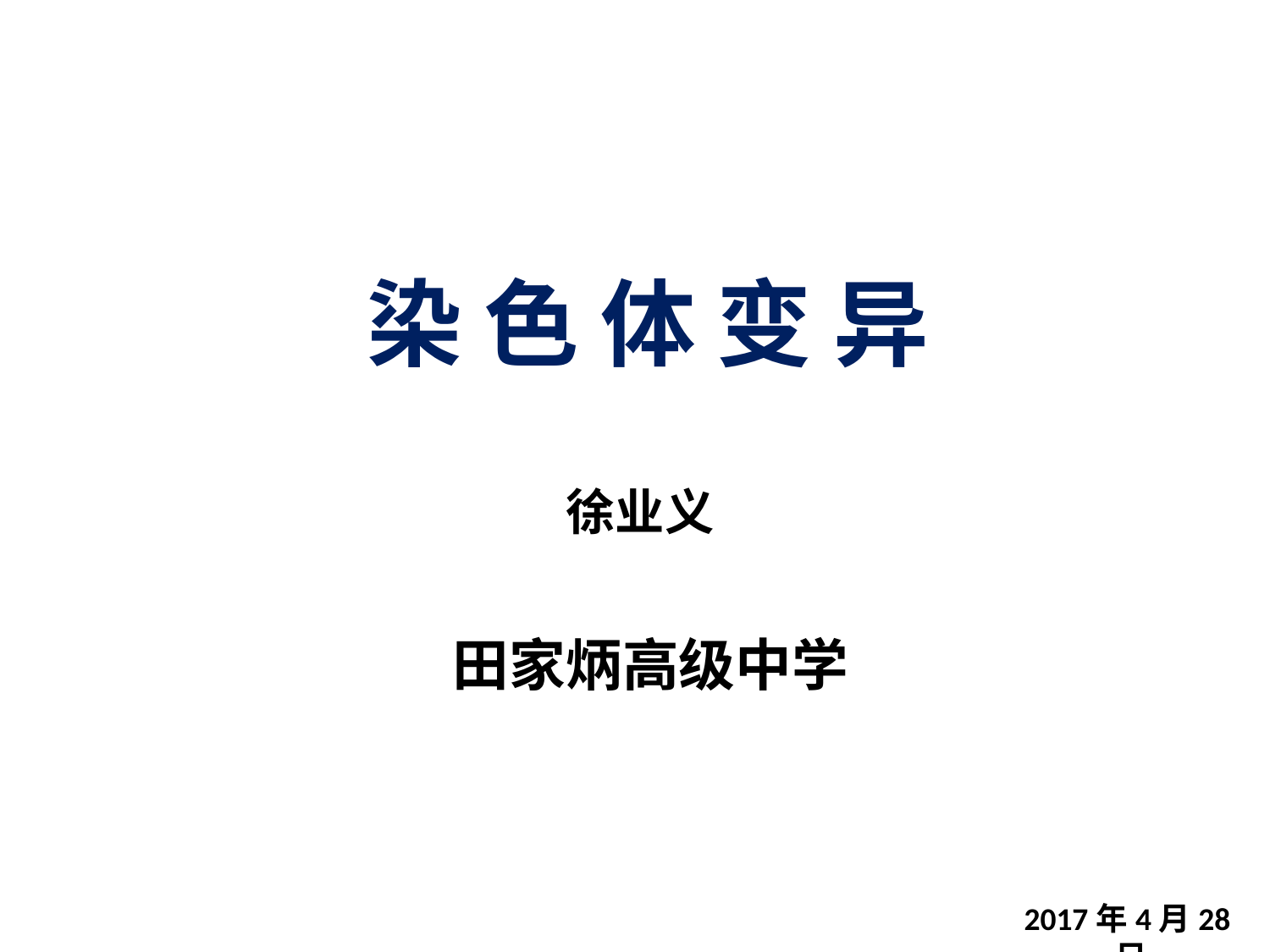

染 色 体 变 异
徐业义
田家炳高级中学
2017年4月28日